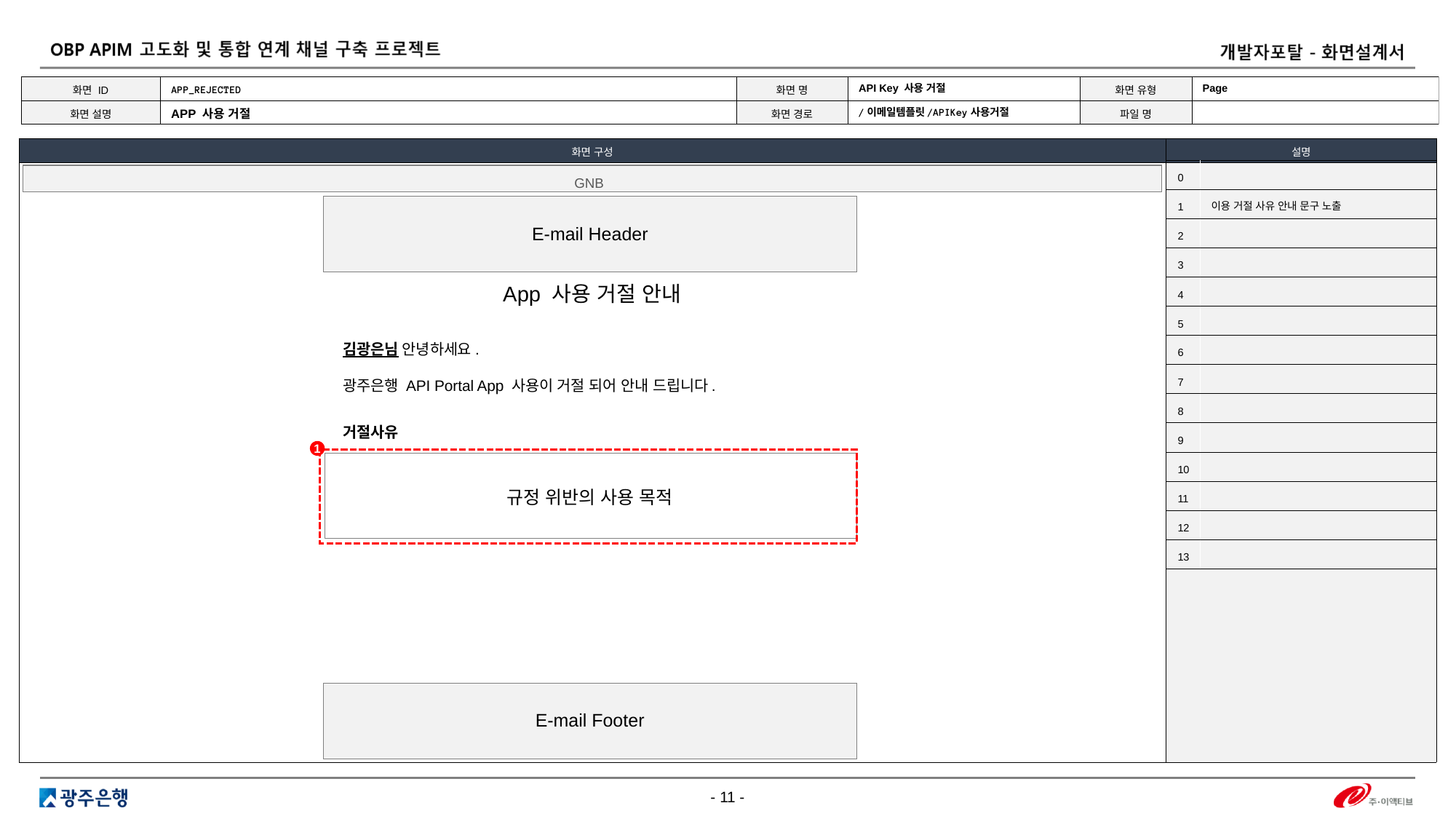

APP_REJECTED
Page
API Key 사용 거절
/이메일템플릿/APIKey사용거절

APP 사용 거절
| 0 |  |
| --- | --- |
| 1 | 이용 거절 사유 안내 문구 노출 |
| 2 |  |
| 3 |  |
| 4 |  |
| 5 |  |
| 6 |  |
| 7 |  |
| 8 |  |
| 9 |  |
| 10 |  |
| 11 |  |
| 12 |  |
| 13 |  |
GNB
| E-mail Header |
| --- |
App 사용 거절 안내
김광은님 안녕하세요.

광주은행 API Portal App 사용이 거절 되어 안내 드립니다.
거절사유
1

규정 위반의 사용 목적
| E-mail Footer |
| --- |